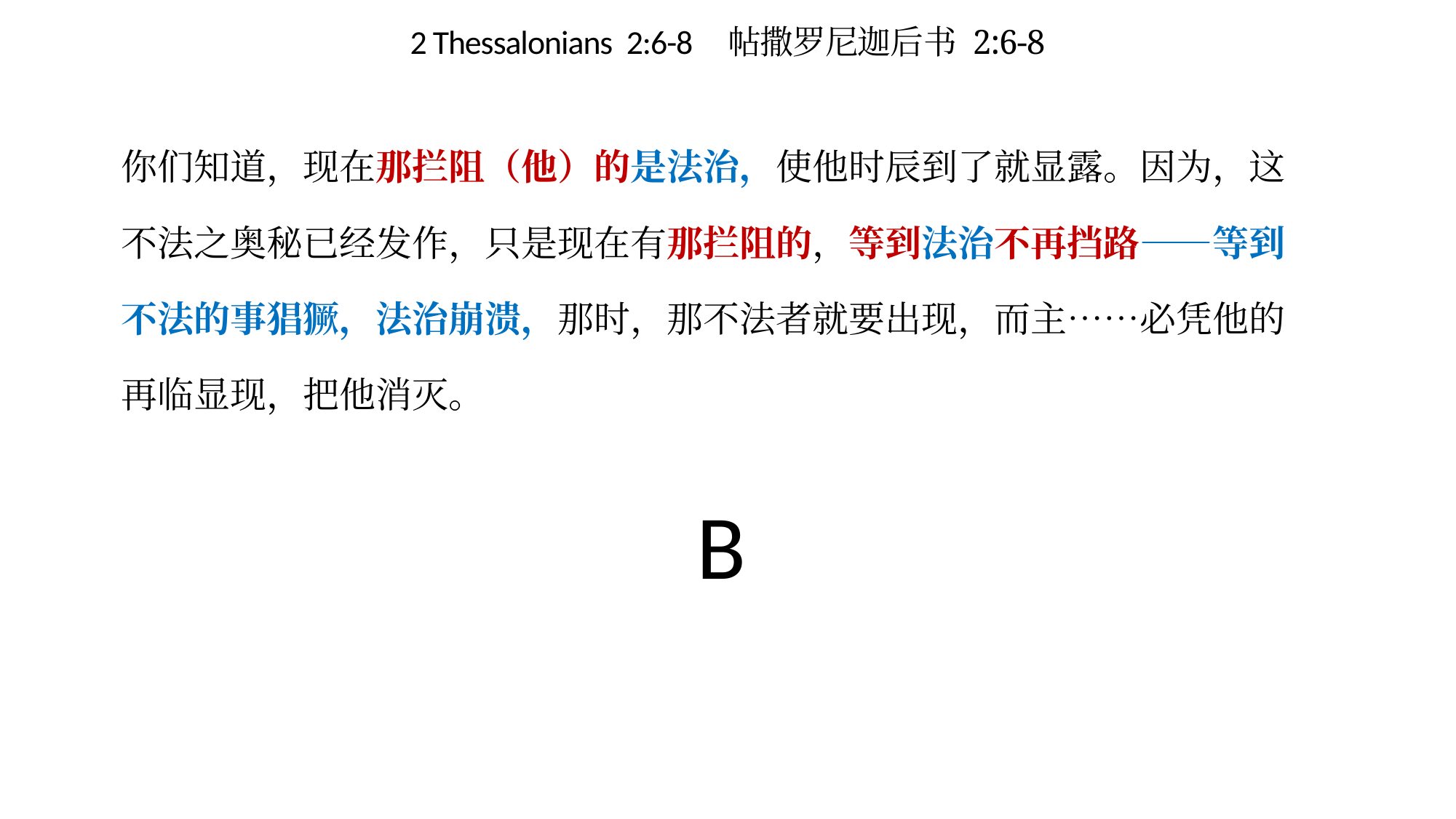

# 2 Thessalonians  2:6-8    帖撒罗尼迦后书 2:6-8
你们知道，现在那拦阻（他）的是法治，使他时辰到了就显露。因为，这不法之奥秘已经发作，只是现在有那拦阻的，等到法治不再挡路——等到不法的事猖獗，法治崩溃，那时，那不法者就要出现，而主……必凭他的再临显现，把他消灭。

B